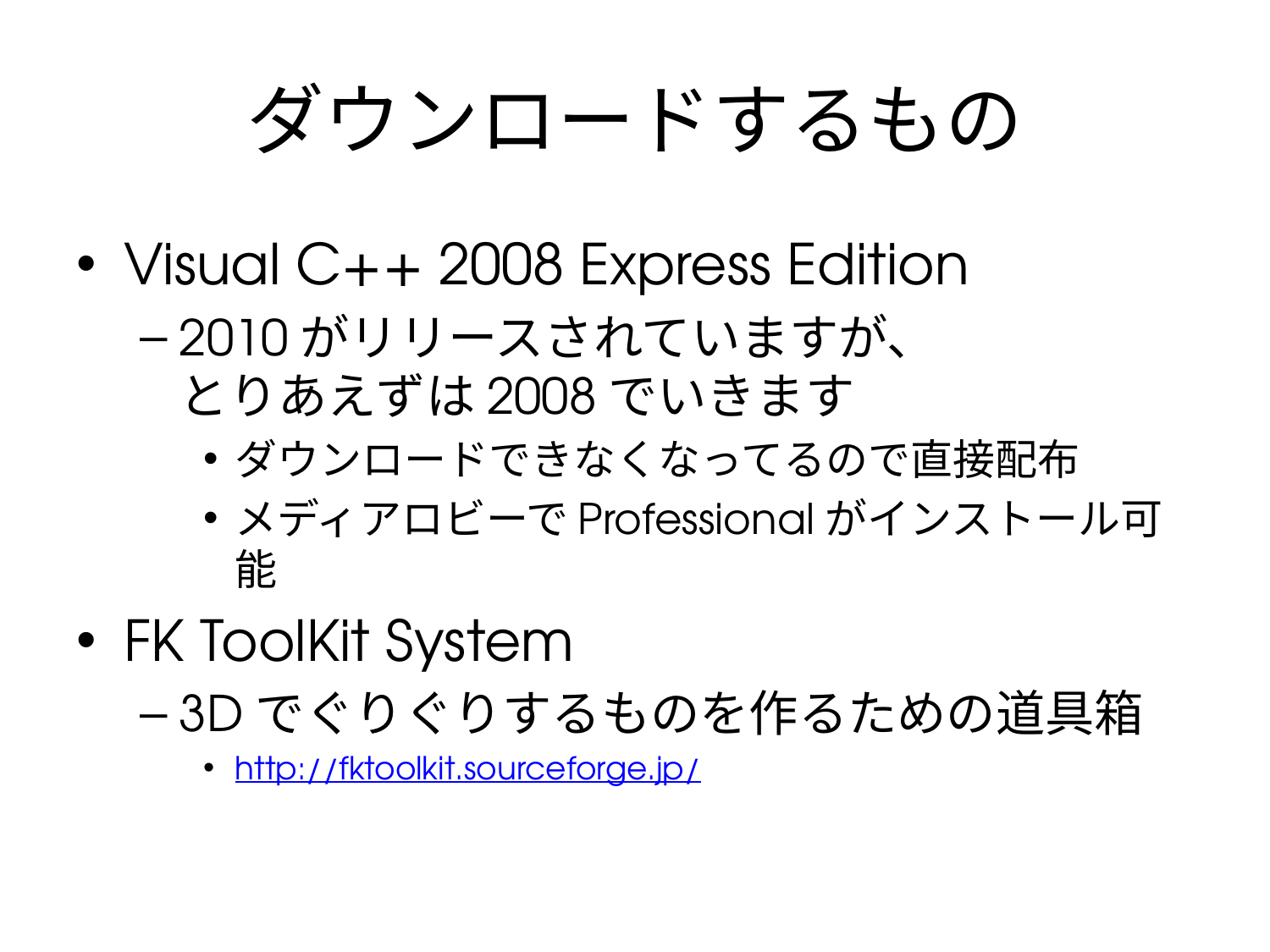

# ダウンロードするもの
Visual C++ 2008 Express Edition
2010がリリースされていますが、
とりあえずは2008でいきます
ダウンロードできなくなってるので直接配布
メディアロビーでProfessionalがインストール可能
FK ToolKit System
3Dでぐりぐりするものを作るための道具箱
http://fktoolkit.sourceforge.jp/